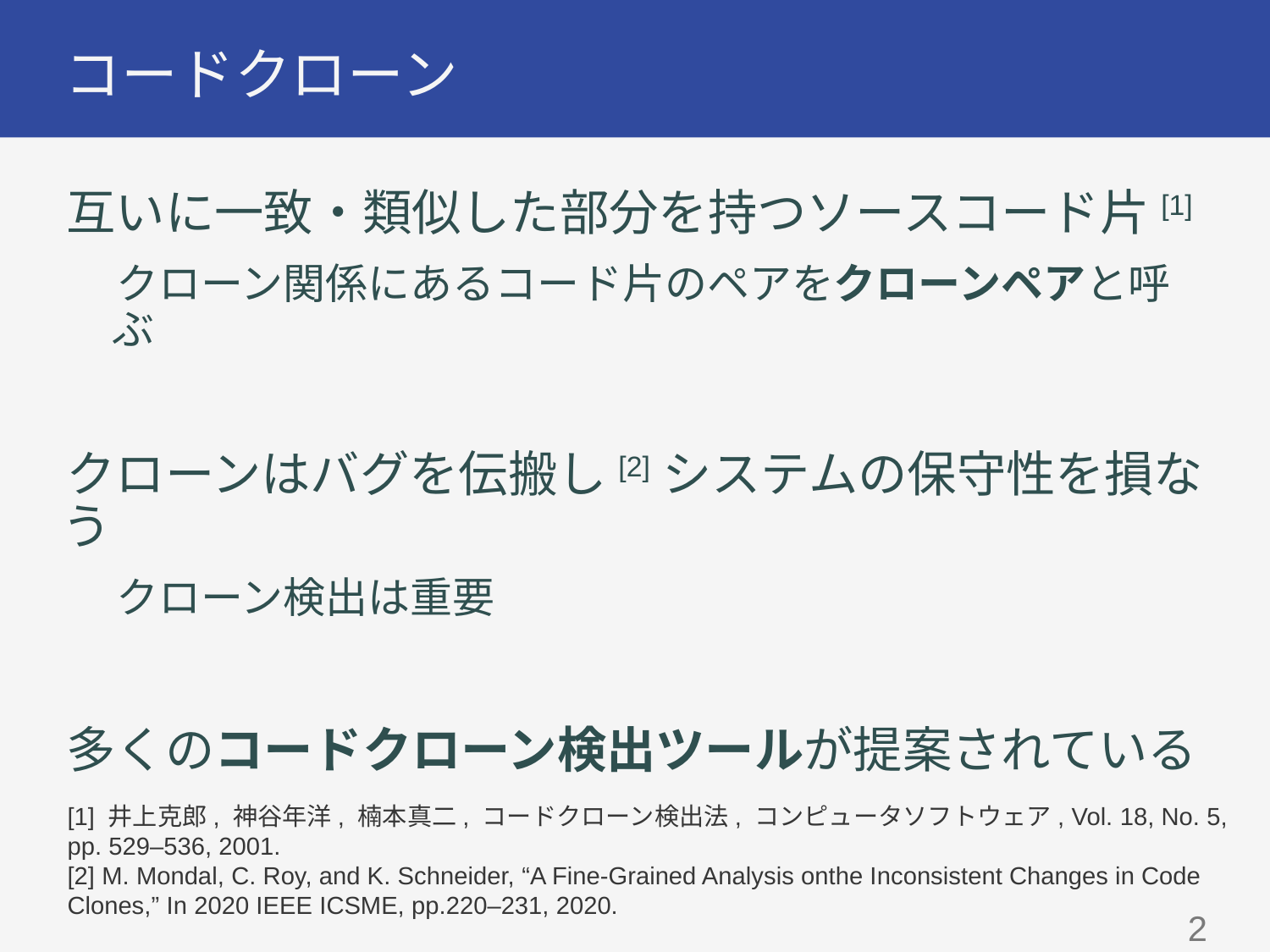

# コードクローン
互いに一致・類似した部分を持つソースコード片[1]
クローン関係にあるコード片のペアをクローンペアと呼ぶ

クローンはバグを伝搬し[2]システムの保守性を損なう
クローン検出は重要

多くのコードクローン検出ツールが提案されている
[1] 井上克郎, 神谷年洋, 楠本真二, コードクローン検出法, コンピュータソフトウェア, Vol. 18, No. 5, pp. 529–536, 2001.
[2] M. Mondal, C. Roy, and K. Schneider, “A Fine-Grained Analysis onthe Inconsistent Changes in Code Clones,” In 2020 IEEE ICSME, pp.220–231, 2020.
2